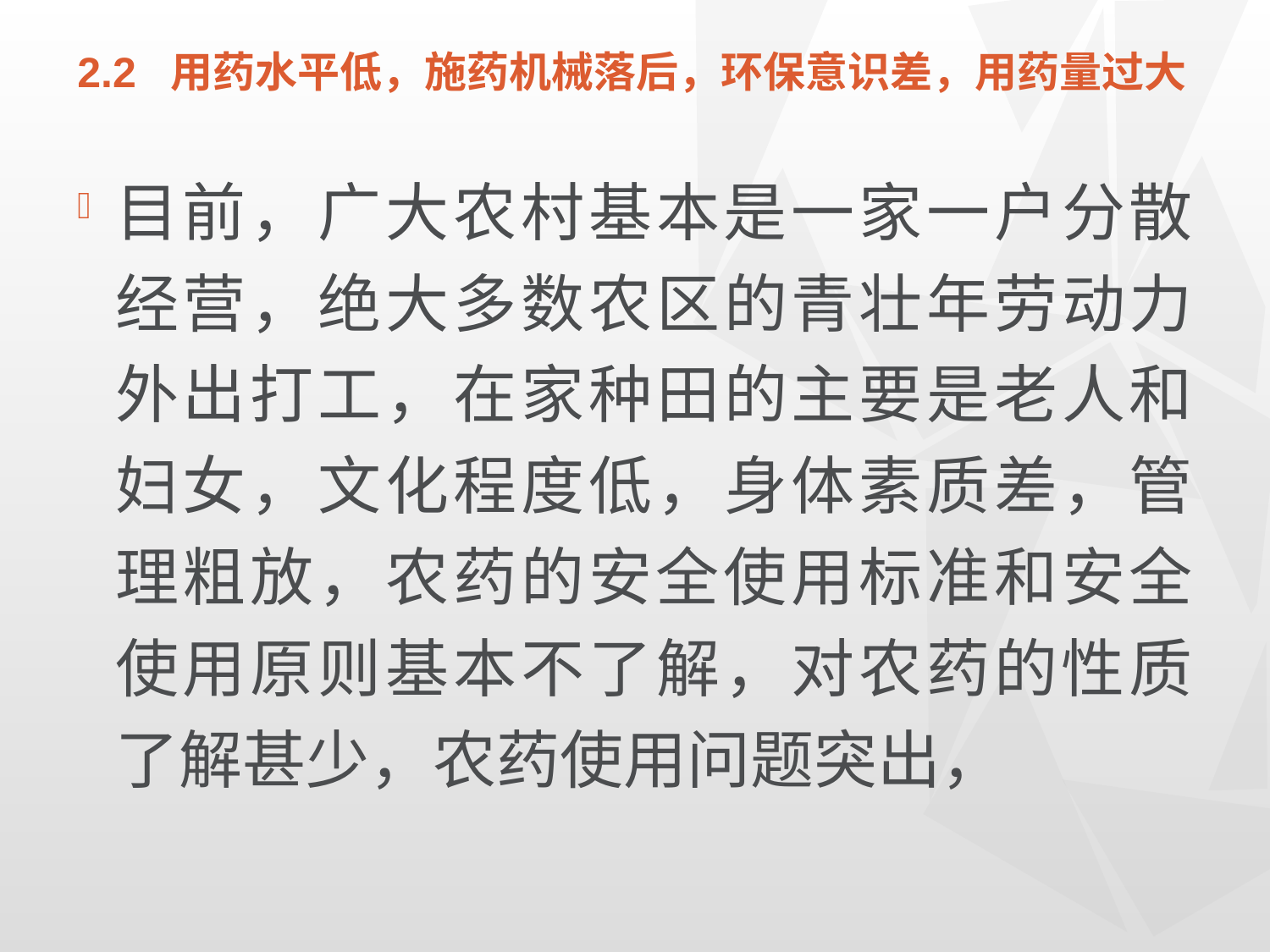

# 2.2  用药水平低，施药机械落后，环保意识差，用药量过大
目前，广大农村基本是一家一户分散经营，绝大多数农区的青壮年劳动力外出打工，在家种田的主要是老人和妇女，文化程度低，身体素质差，管理粗放，农药的安全使用标准和安全使用原则基本不了解，对农药的性质了解甚少，农药使用问题突出，